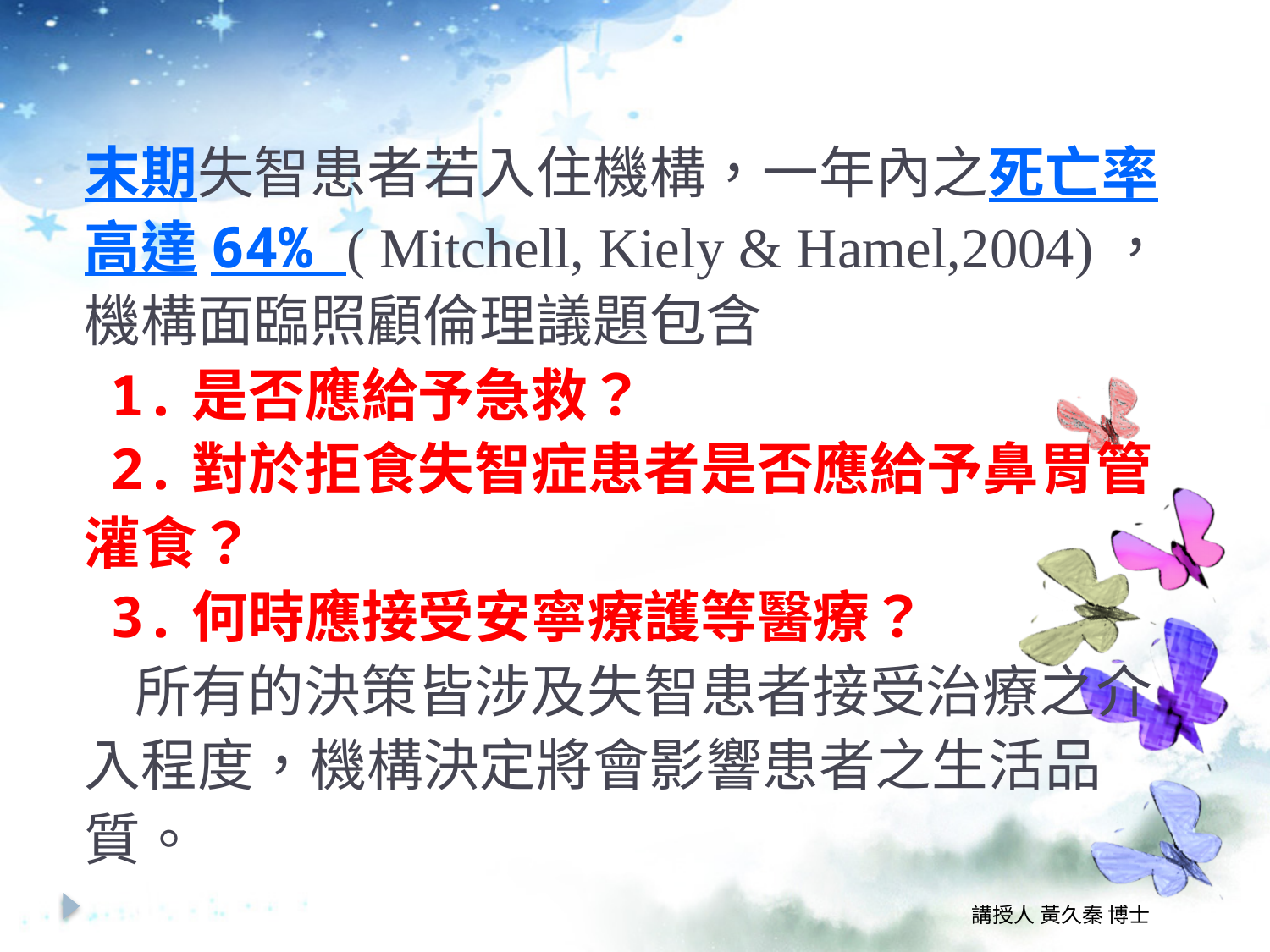

# 末期失智患者若入住機構，一年內之死亡率高達64% ( Mitchell, Kiely & Hamel,2004)，機構面臨照顧倫理議題包含 1.是否應給予急救？ 2.對於拒食失智症患者是否應給予鼻胃管灌食？ 3.何時應接受安寧療護等醫療？ 所有的決策皆涉及失智患者接受治療之介入程度，機構決定將會影響患者之生活品質。